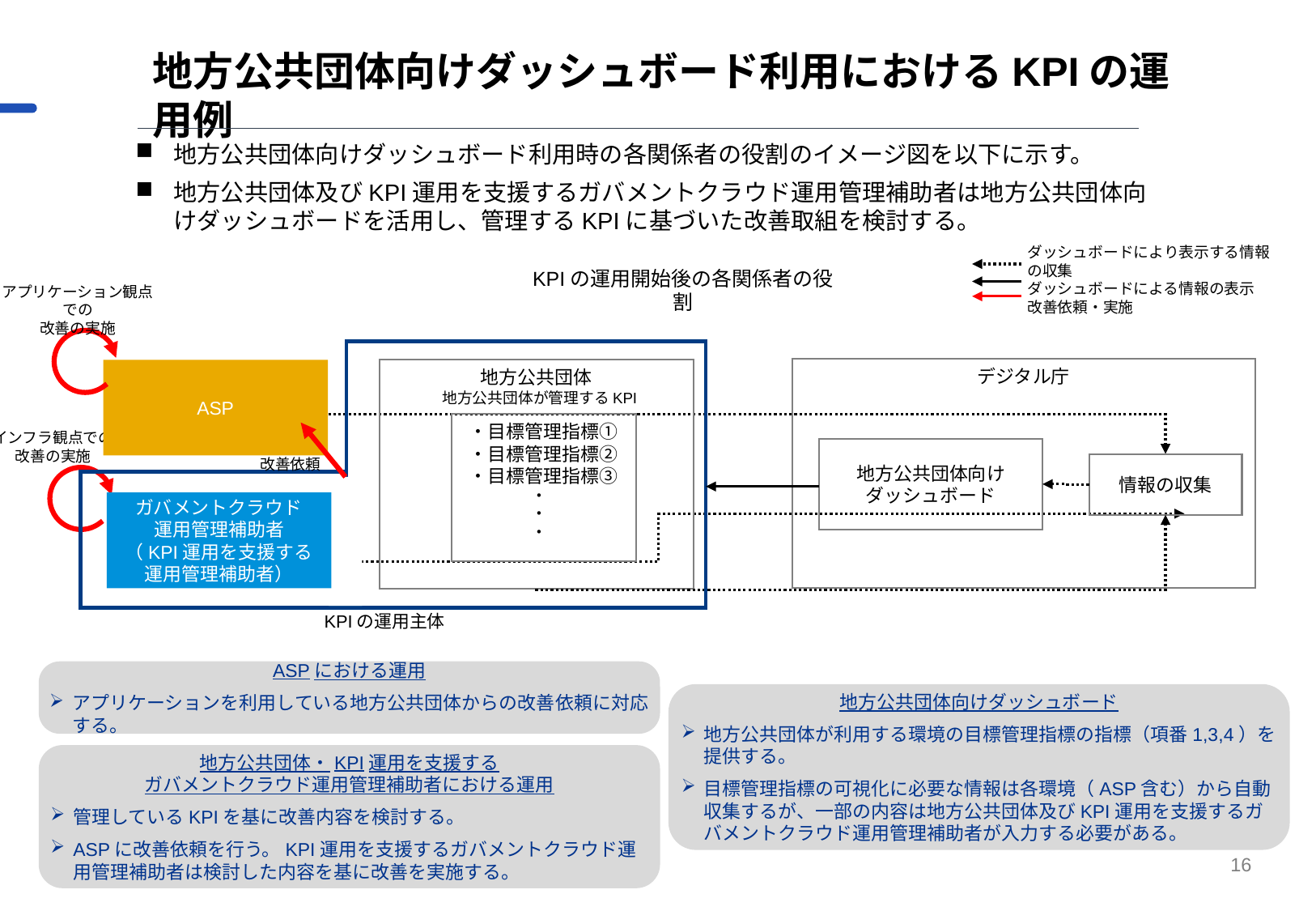

地方公共団体向けダッシュボード利用におけるKPIの運用例
地方公共団体向けダッシュボード利用時の各関係者の役割のイメージ図を以下に示す。
地方公共団体及びKPI運用を支援するガバメントクラウド運用管理補助者は地方公共団体向けダッシュボードを活用し、管理するKPIに基づいた改善取組を検討する。
ダッシュボードにより表示する情報の収集
ダッシュボードによる情報の表示
改善依頼・実施
KPIの運用開始後の各関係者の役割
アプリケーション観点での
改善の実施

デジタル庁
地方公共団体
ASP
地方公共団体が管理するKPI
・目標管理指標①
・目標管理指標②
・目標管理指標③

・・・
インフラ観点での
改善の実施
地方公共団体向け
ダッシュボード
改善依頼
情報の収集

ガバメントクラウド
運用管理補助者
（KPI運用を支援する
運用管理補助者）
KPIの運用主体
ASPにおける運用
アプリケーションを利用している地方公共団体からの改善依頼に対応する。
地方公共団体向けダッシュボード
地方公共団体が利用する環境の目標管理指標の指標（項番1,3,4）を提供する。
目標管理指標の可視化に必要な情報は各環境（ASP含む）から自動収集するが、一部の内容は地方公共団体及びKPI運用を支援するガバメントクラウド運用管理補助者が入力する必要がある。
地方公共団体・KPI運用を支援する
ガバメントクラウド運用管理補助者における運用
管理しているKPIを基に改善内容を検討する。
ASPに改善依頼を行う。KPI運用を支援するガバメントクラウド運用管理補助者は検討した内容を基に改善を実施する。
16